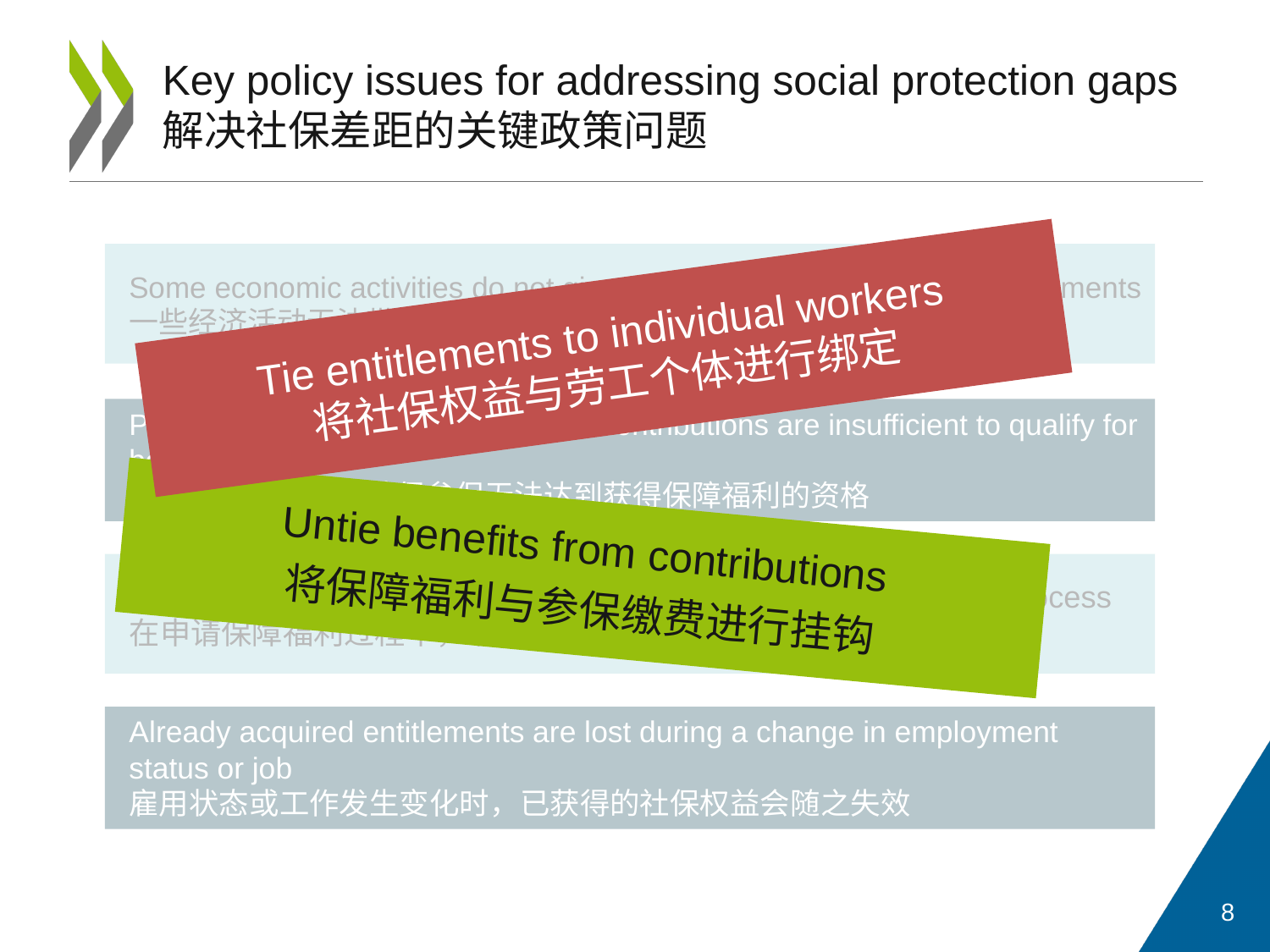

Key policy issues for addressing social protection gaps
解决社保差距的关键政策问题

Some economic activities do not give access to social protection entitlements
一些经济活动无法带来社会保障权益

Tie entitlements to individual workers
将社保权益与劳工个体进行绑定

Past employment duration or social contributions are insufficient to qualify for benefits
过往的就业年限或社保参保无法达到获得保障福利的资格
Untie benefits from contributions
将保障福利与参保缴费进行挂钩

Non-standard workers are treated differently during the claiming process
在申请保障福利过程中，非正规劳工受到差异对待
Already acquired entitlements are lost during a change in employment status or job
雇用状态或工作发生变化时，已获得的社保权益会随之失效

8